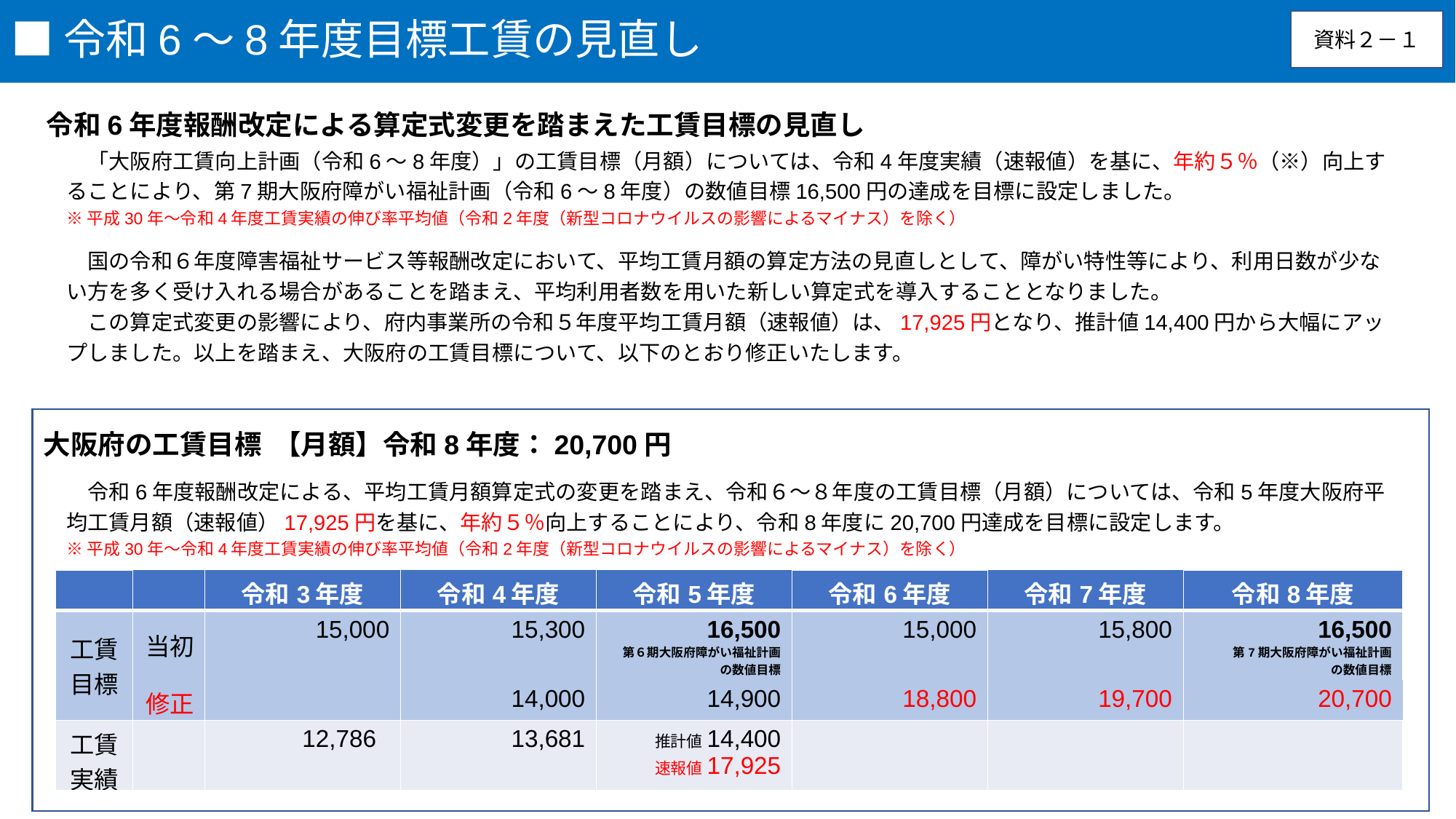

# ■令和6～8年度目標工賃の見直し
資料２－１
令和6年度報酬改定による算定式変更を踏まえた工賃目標の見直し
　「大阪府工賃向上計画（令和6～8年度）」の工賃目標（月額）については、令和4年度実績（速報値）を基に、年約５％（※）向上することにより、第7期大阪府障がい福祉計画（令和6～8年度）の数値目標16,500円の達成を目標に設定しました。
※平成30年～令和4年度工賃実績の伸び率平均値（令和2年度（新型コロナウイルスの影響によるマイナス）を除く）

　国の令和６年度障害福祉サービス等報酬改定において、平均工賃月額の算定方法の見直しとして、障がい特性等により、利用日数が少ない方を多く受け入れる場合があることを踏まえ、平均利用者数を用いた新しい算定式を導入することとなりました。
　この算定式変更の影響により、府内事業所の令和５年度平均工賃月額（速報値）は、17,925円となり、推計値14,400円から大幅にアップしました。以上を踏まえ、大阪府の工賃目標について、以下のとおり修正いたします。

大阪府の工賃目標  【月額】令和8年度：20,700円
　令和6年度報酬改定による、平均工賃月額算定式の変更を踏まえ、令和６～８年度の工賃目標（月額）については、令和5年度大阪府平均工賃月額（速報値）17,925円を基に、年約５％向上することにより、令和8年度に20,700円達成を目標に設定します。
※平成30年～令和4年度工賃実績の伸び率平均値（令和2年度（新型コロナウイルスの影響によるマイナス）を除く）
|  |  | 令和3年度 | 令和4年度 | 令和5年度 | 令和6年度 | 令和7年度 | 令和8年度 |
| --- | --- | --- | --- | --- | --- | --- | --- |
| 工賃目標 | 当初 | 15,000 | 15,300 | 16,500 第６期大阪府障がい福祉計画 の数値目標 | 15,000 | 15,800 | 16,500 第7期大阪府障がい福祉計画 の数値目標 |
|  | 修正 |  | 14,000 | 14,900 | 18,800 | 19,700 | 20,700 |
| 工賃実績 |  | 12,786 | 13,681 | 推計値14,400 速報値17,925 |  |  |  |